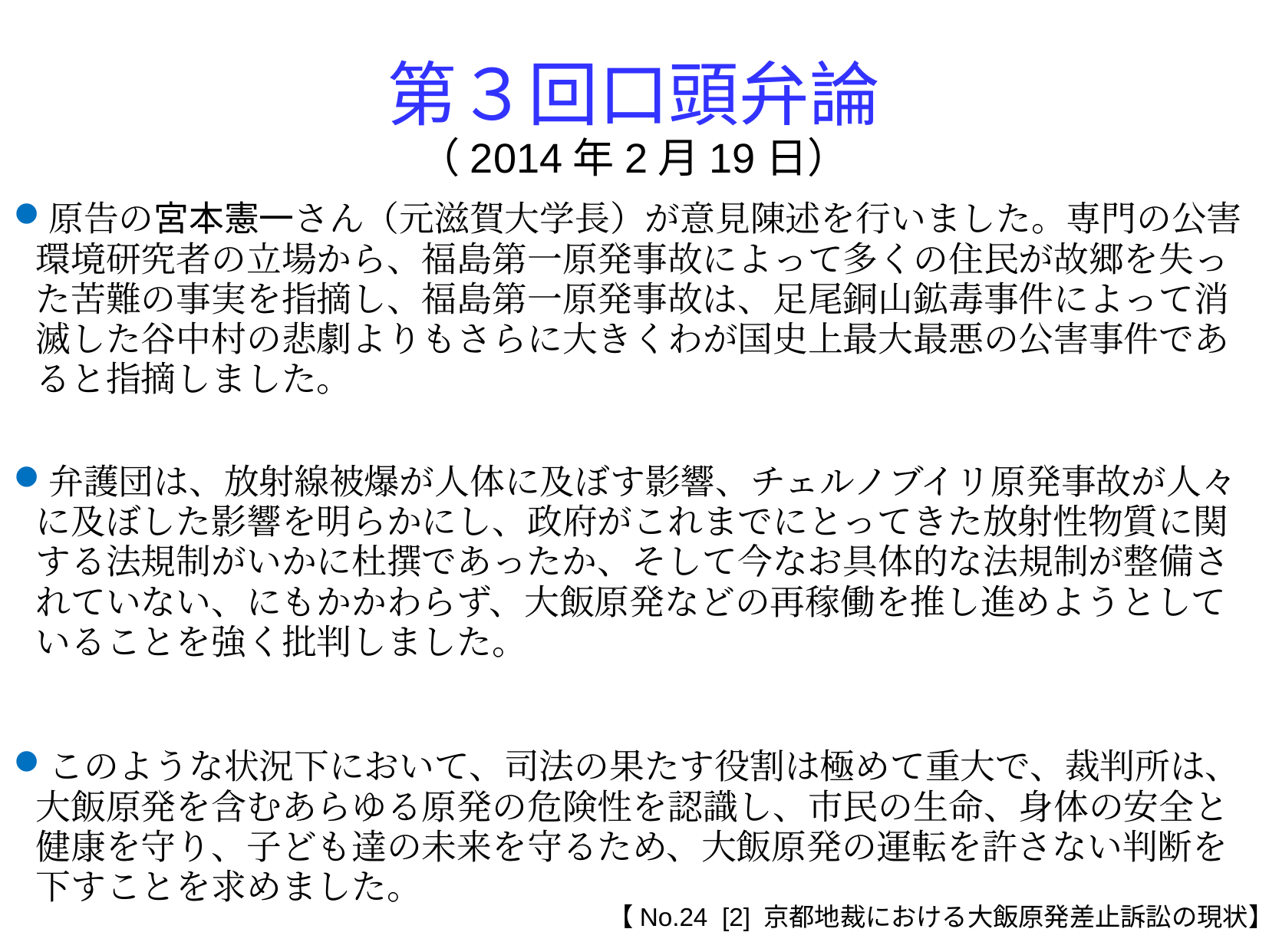

第３回口頭弁論
（2014年2月19日）
原告の宮本憲一さん（元滋賀大学長）が意見陳述を行いました。専門の公害環境研究者の立場から、福島第一原発事故によって多くの住民が故郷を失った苦難の事実を指摘し、福島第一原発事故は、足尾銅山鉱毒事件によって消滅した谷中村の悲劇よりもさらに大きくわが国史上最大最悪の公害事件であると指摘しました。

弁護団は、放射線被爆が人体に及ぼす影響、チェルノブイリ原発事故が人々に及ぼした影響を明らかにし、政府がこれまでにとってきた放射性物質に関する法規制がいかに杜撰であったか、そして今なお具体的な法規制が整備されていない、にもかかわらず、大飯原発などの再稼働を推し進めようとしていることを強く批判しました。

このような状況下において、司法の果たす役割は極めて重大で、裁判所は、大飯原発を含むあらゆる原発の危険性を認識し、市民の生命、身体の安全と健康を守り、子ども達の未来を守るため、大飯原発の運転を許さない判断を下すことを求めました。
【No.24  [2] 京都地裁における大飯原発差止訴訟の現状】